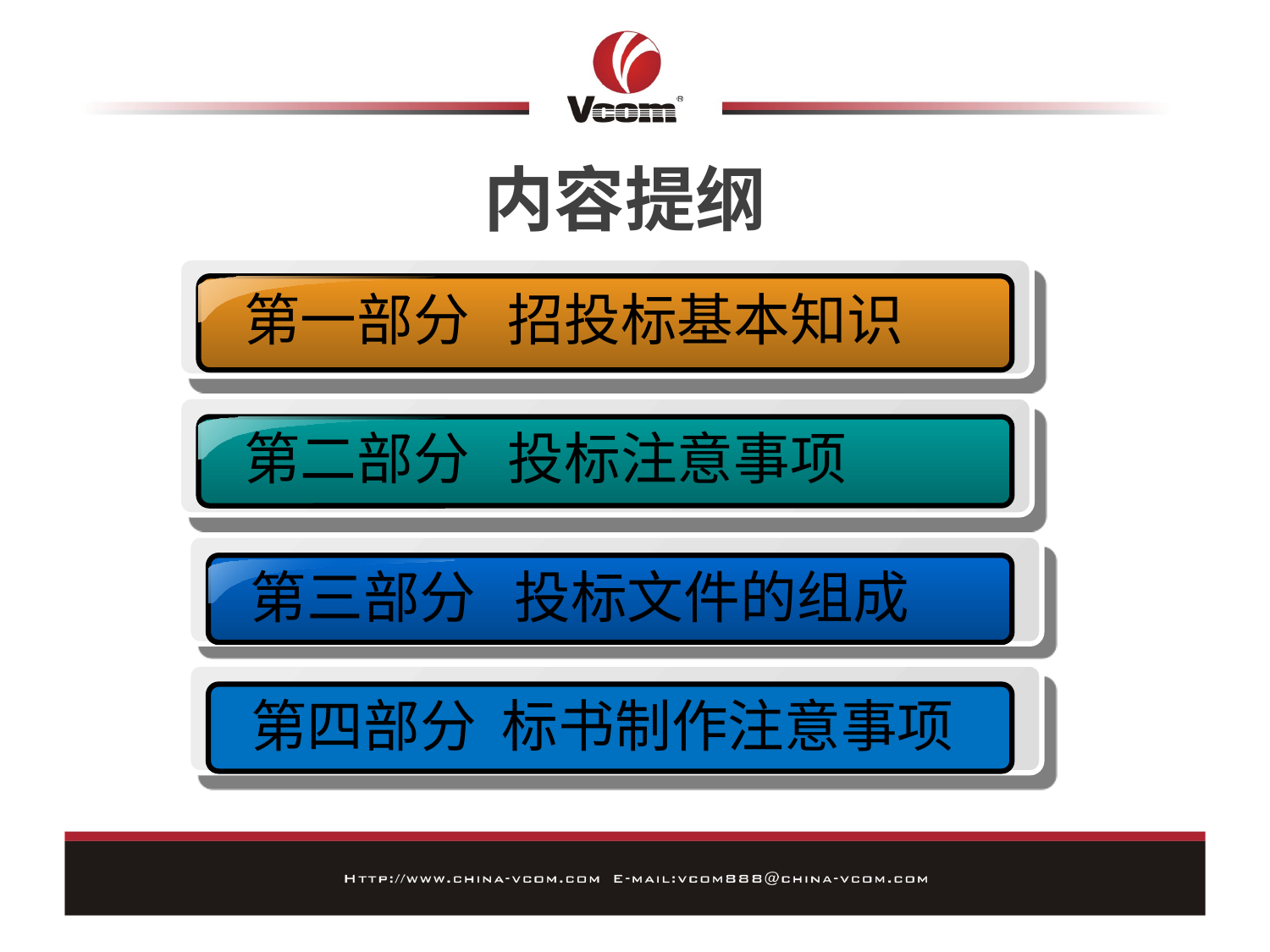

内容提纲

第一部分   招投标基本知识

第二部分   投标注意事项

第三部分   投标文件的组成

第四部分  标书制作注意事项